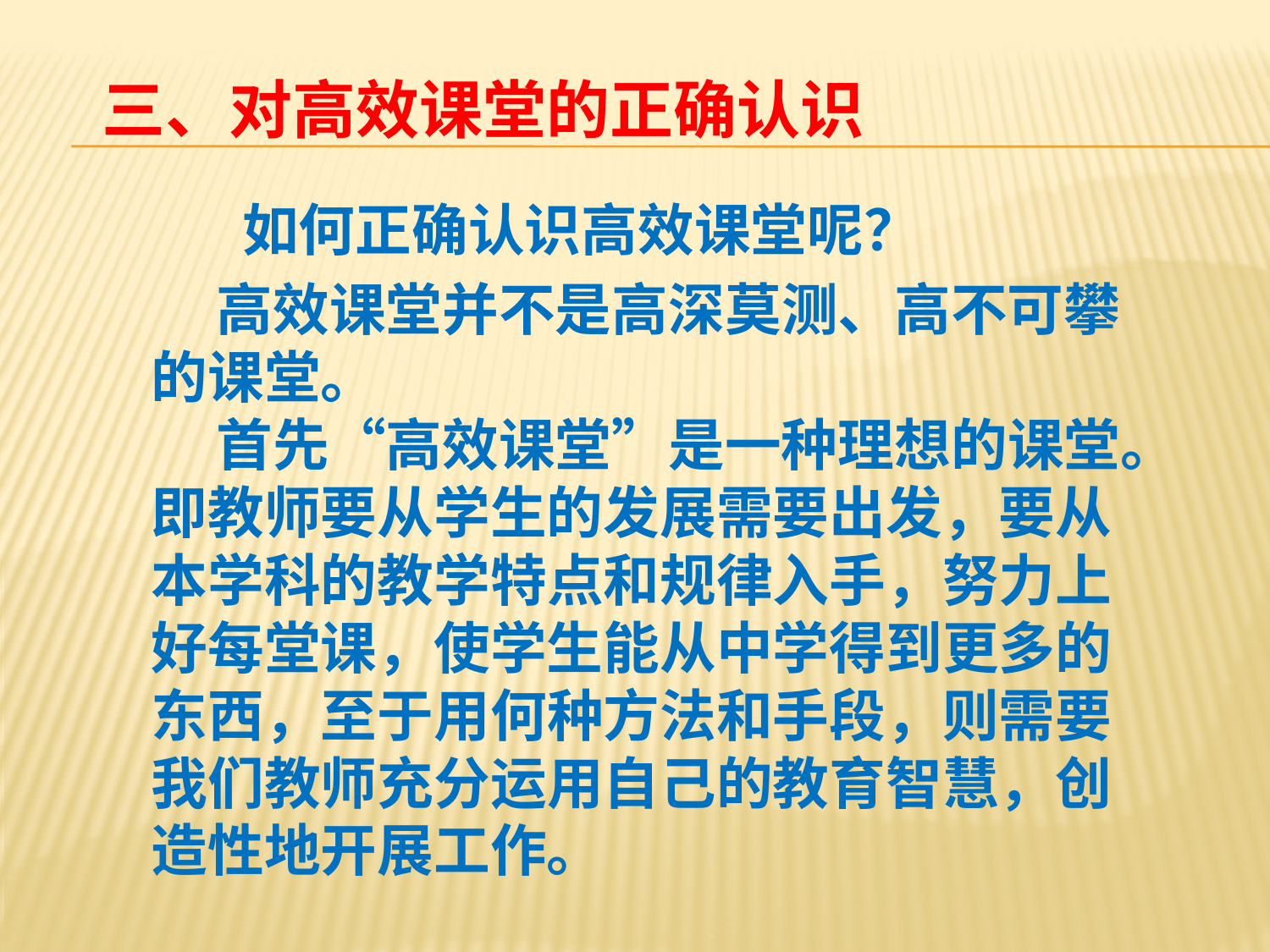

# 三、对高效课堂的正确认识
      如何正确认识高效课堂呢？
    高效课堂并不是高深莫测、高不可攀的课堂。
    首先“高效课堂”是一种理想的课堂。即教师要从学生的发展需要出发，要从本学科的教学特点和规律入手，努力上好每堂课，使学生能从中学得到更多的东西，至于用何种方法和手段，则需要我们教师充分运用自己的教育智慧，创造性地开展工作。